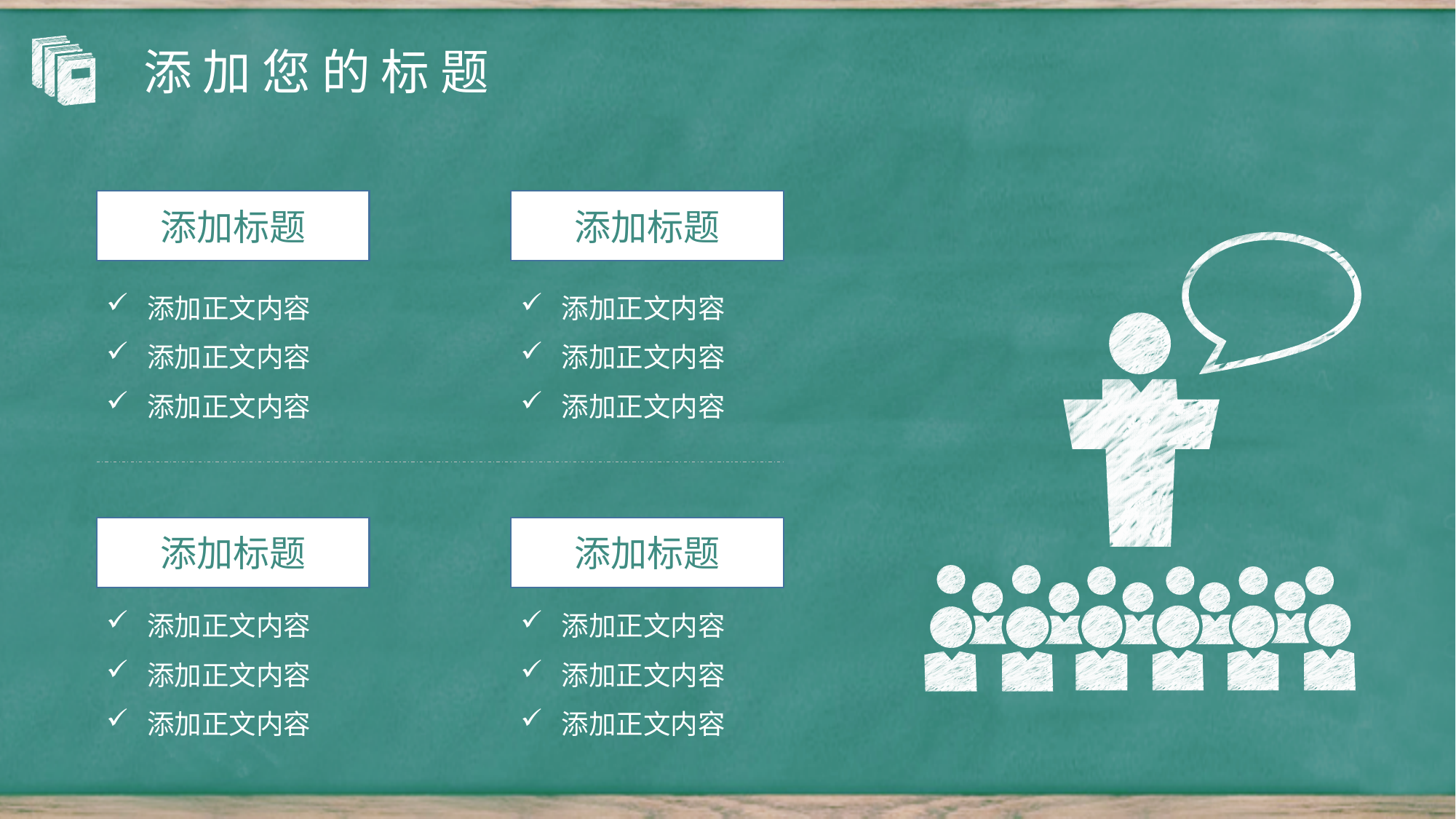

添 加 您 的 标 题
添加标题
添加标题

添加正文内容
添加正文内容
添加正文内容
添加正文内容
添加正文内容
添加正文内容
添加标题
添加标题
添加正文内容
添加正文内容
添加正文内容
添加正文内容
添加正文内容
添加正文内容